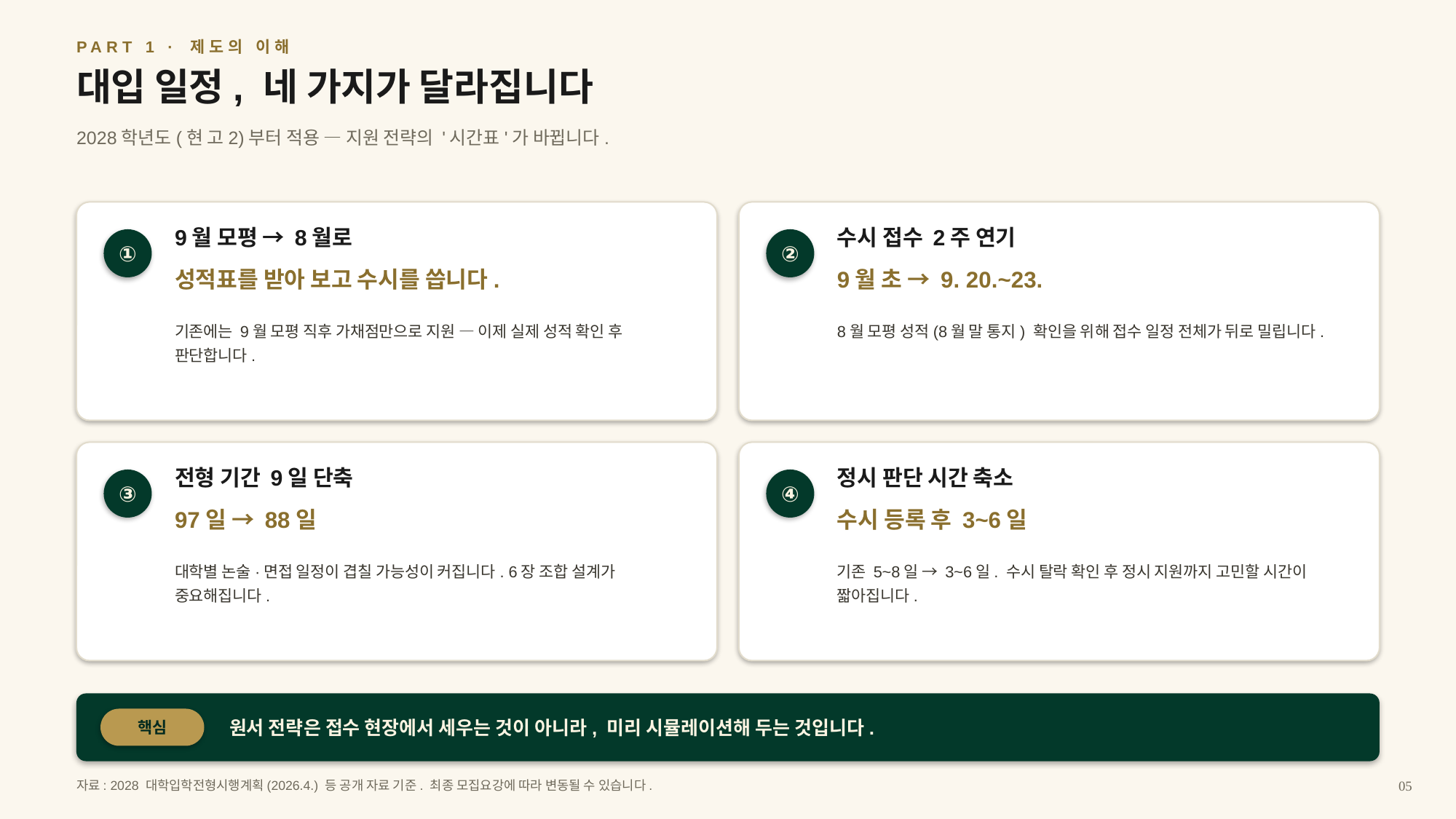

PART 1 · 제도의 이해
대입 일정, 네 가지가 달라집니다
2028학년도(현 고2)부터 적용 — 지원 전략의 '시간표'가 바뀝니다.

9월 모평 → 8월로
수시 접수 2주 연기
①
②
성적표를 받아 보고 수시를 씁니다.
9월 초 → 9. 20.~23.
기존에는 9월 모평 직후 가채점만으로 지원 — 이제 실제 성적 확인 후 판단합니다.
8월 모평 성적(8월 말 통지) 확인을 위해 접수 일정 전체가 뒤로 밀립니다.

전형 기간 9일 단축
정시 판단 시간 축소
③
④
97일 → 88일
수시 등록 후 3~6일
대학별 논술·면접 일정이 겹칠 가능성이 커집니다. 6장 조합 설계가 중요해집니다.
기존 5~8일 → 3~6일. 수시 탈락 확인 후 정시 지원까지 고민할 시간이 짧아집니다.

원서 전략은 접수 현장에서 세우는 것이 아니라, 미리 시뮬레이션해 두는 것입니다.
핵심
자료: 2028 대학입학전형시행계획(2026.4.) 등 공개 자료 기준. 최종 모집요강에 따라 변동될 수 있습니다.
05